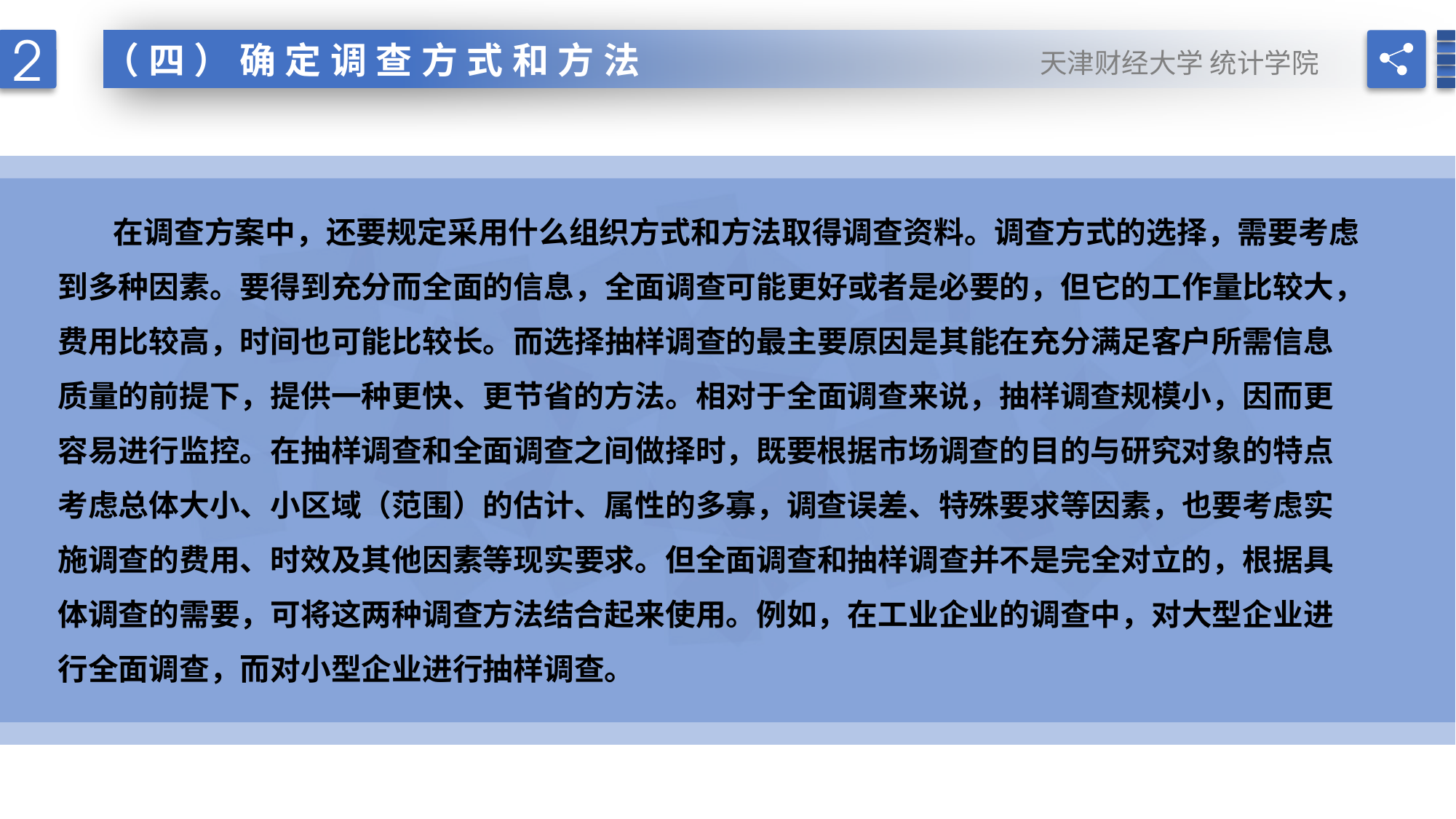

2

天津财经大学 统计学院

（四）确定调查方式和方法

       在调查方案中，还要规定采用什么组织方式和方法取得调查资料。调查方式的选择，需要考虑到多种因素。要得到充分而全面的信息，全面调查可能更好或者是必要的，但它的工作量比较大，费用比较高，时间也可能比较长。而选择抽样调查的最主要原因是其能在充分满足客户所需信息质量的前提下，提供一种更快、更节省的方法。相对于全面调查来说，抽样调查规模小，因而更容易进行监控。在抽样调查和全面调查之间做择时，既要根据市场调查的目的与研究对象的特点考虑总体大小、小区域（范围）的估计、属性的多寡，调查误差、特殊要求等因素，也要考虑实施调查的费用、时效及其他因素等现实要求。但全面调查和抽样调查并不是完全对立的，根据具体调查的需要，可将这两种调查方法结合起来使用。例如，在工业企业的调查中，对大型企业进行全面调查，而对小型企业进行抽样调查。